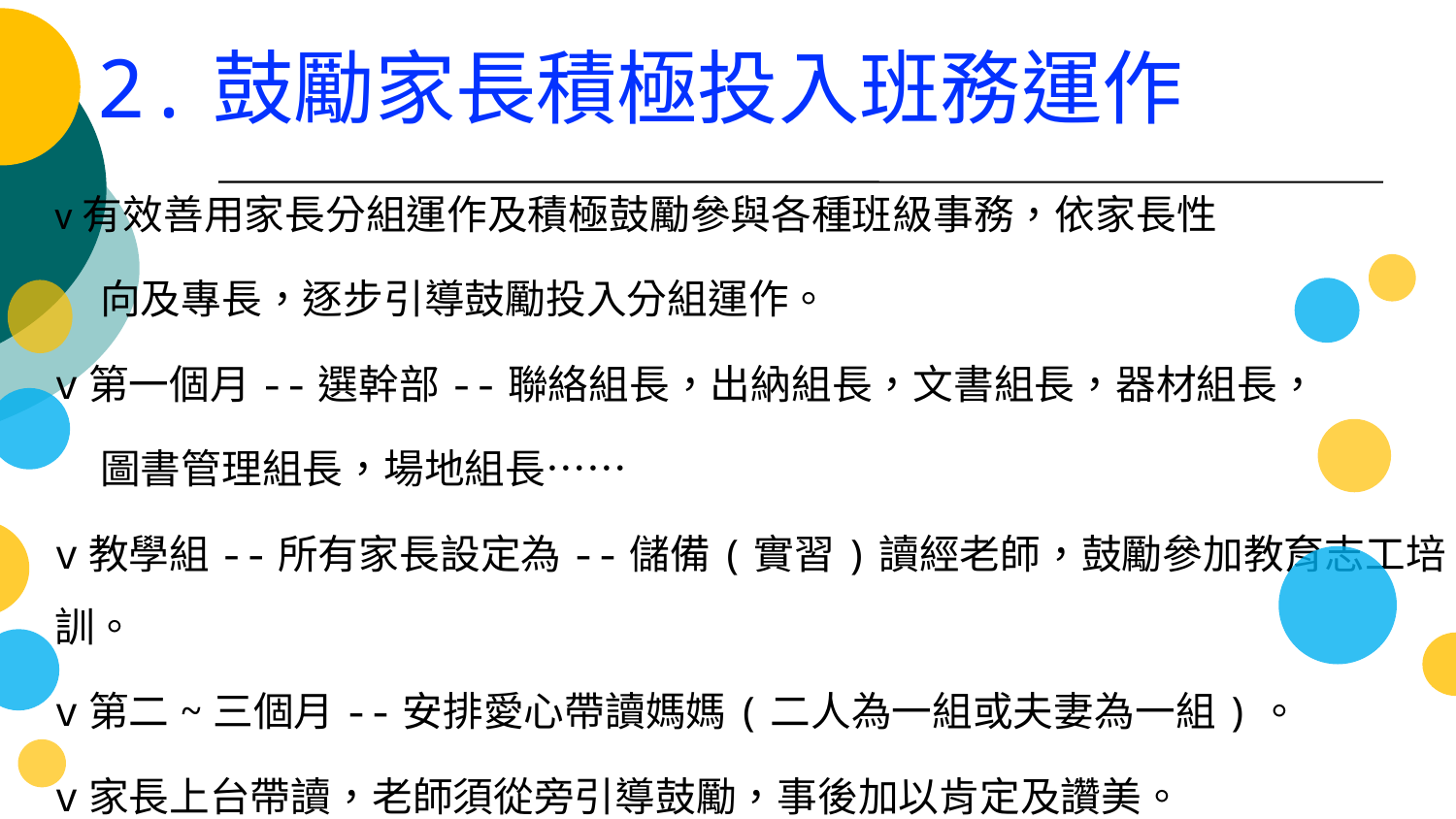

2.鼓勵家長積極投入班務運作
v有效善用家長分組運作及積極鼓勵參與各種班級事務，依家長性
    向及專長，逐步引導鼓勵投入分組運作。
v第一個月--選幹部--聯絡組長，出納組長，文書組長，器材組長，
    圖書管理組長，場地組長……
v教學組--所有家長設定為--儲備(實習)讀經老師，鼓勵參加教育志工培訓。
v第二~三個月--安排愛心帶讀媽媽(二人為一組或夫妻為一組)。
v家長上台帶讀，老師須從旁引導鼓勵，事後加以肯定及讚美。
v家長一起點名。